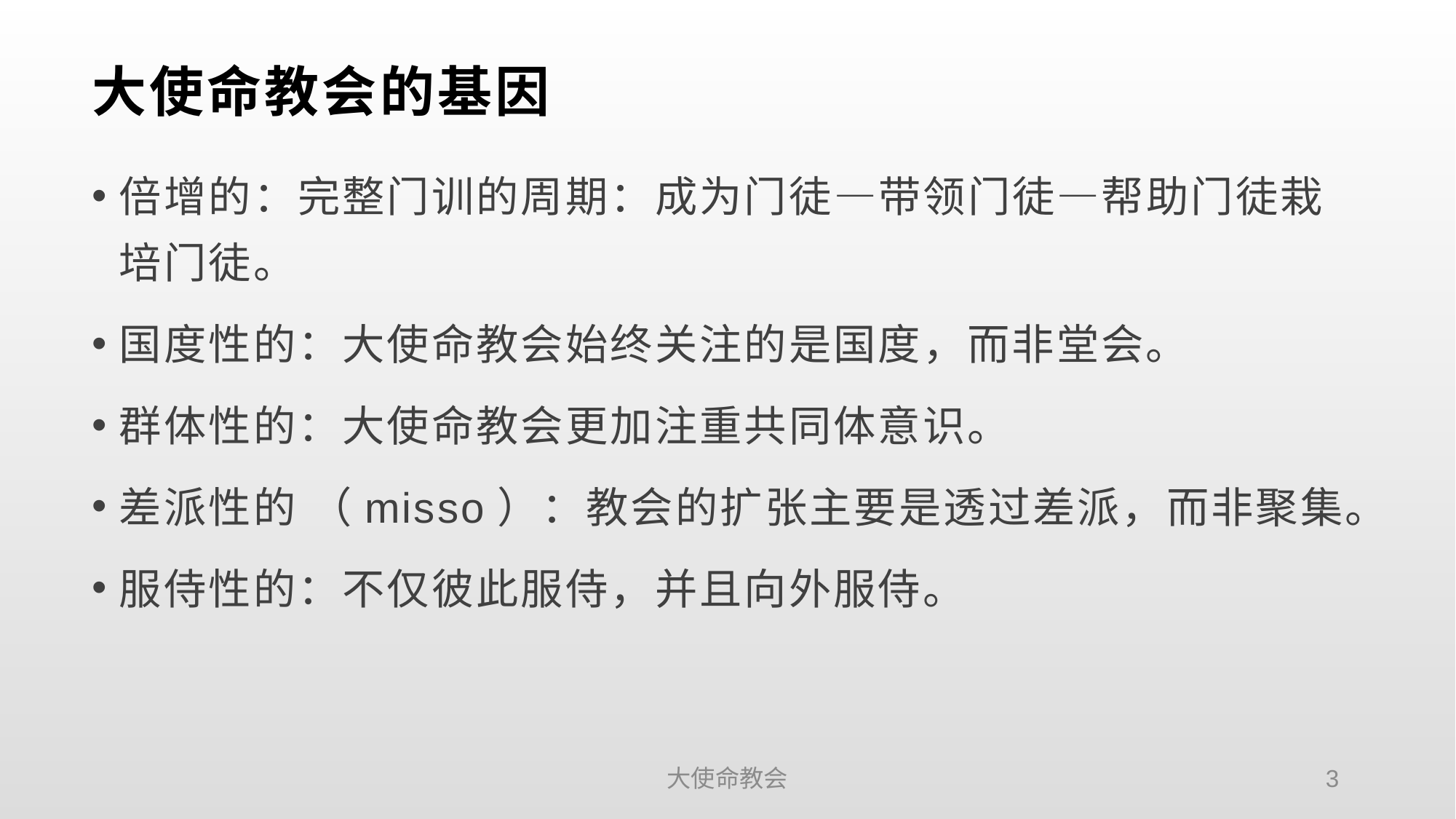

# 大使命教会的基因
倍增的：完整门训的周期：成为门徒—带领门徒—帮助门徒栽培门徒。
国度性的：大使命教会始终关注的是国度，而非堂会。
群体性的：大使命教会更加注重共同体意识。
差派性的 （misso）：教会的扩张主要是透过差派，而非聚集。
服侍性的：不仅彼此服侍，并且向外服侍。

大使命教会
3